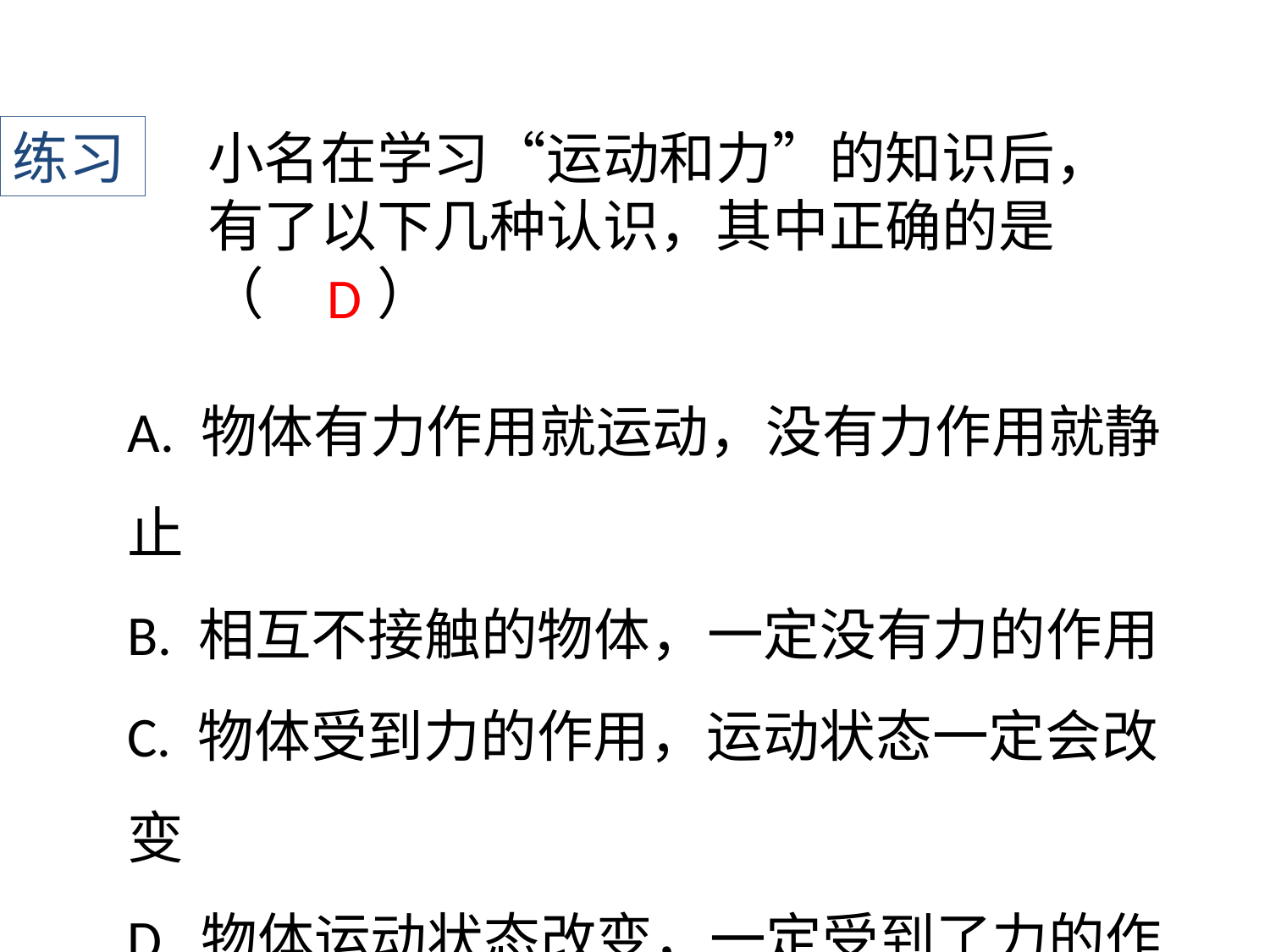

练习
小名在学习“运动和力”的知识后，有了以下几种认识，其中正确的是（　　）
D
A. 物体有力作用就运动，没有力作用就静止
B. 相互不接触的物体，一定没有力的作用
C. 物体受到力的作用，运动状态一定会改变
D. 物体运动状态改变，一定受到了力的作用